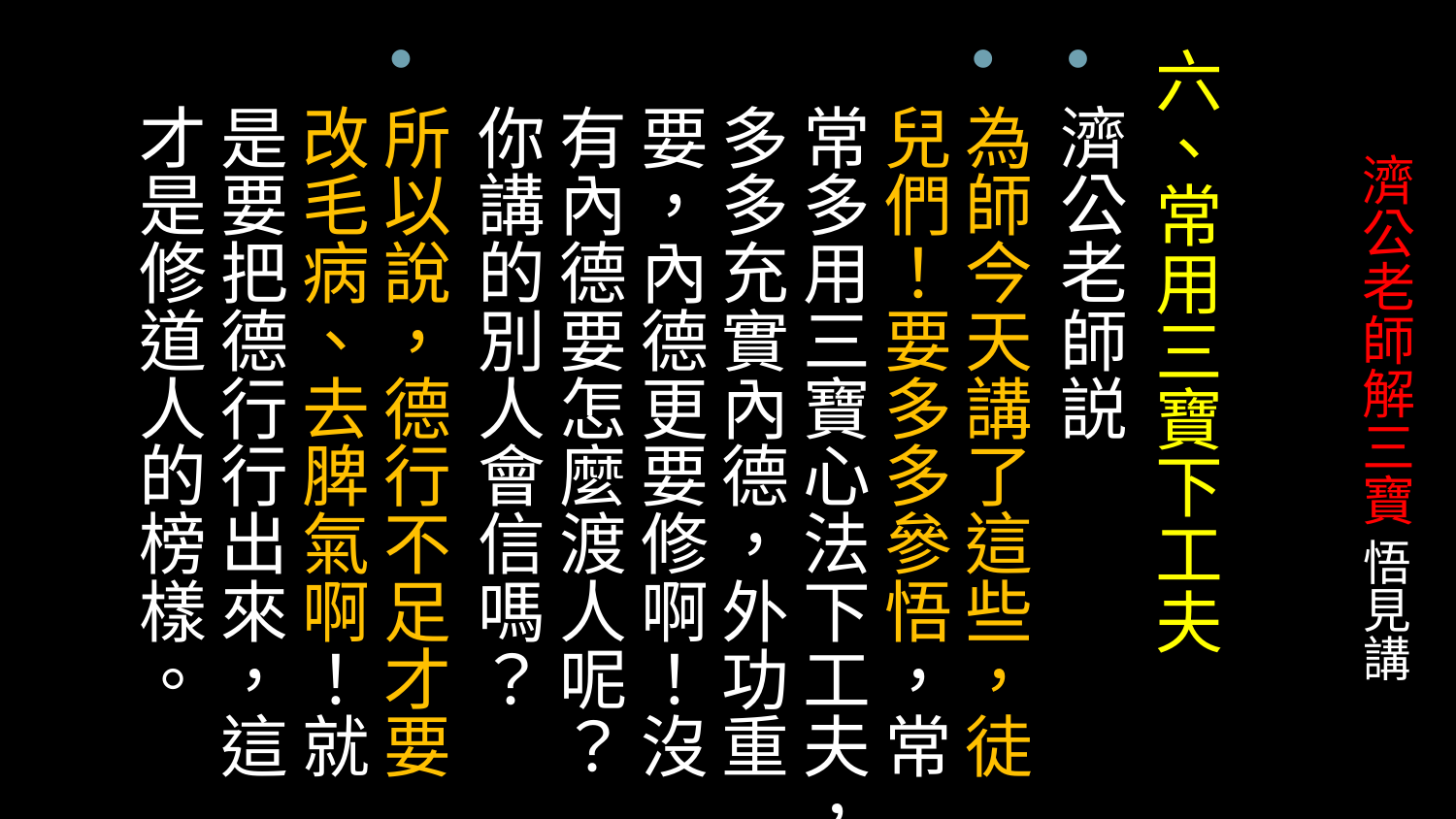

六、常用三寶下工夫
濟公老師説
為師今天講了這些，徒兒們！要多多參悟，常常多用三寶心法下工夫，多多充實內德，外功重要，內德更要修啊！沒有內德要怎麼渡人呢？你講的別人會信嗎？
所以說，德行不足才要改毛病、去脾氣啊！就是要把德行行出來，這才是修道人的榜樣。

# 濟公老師解三寶 悟見講